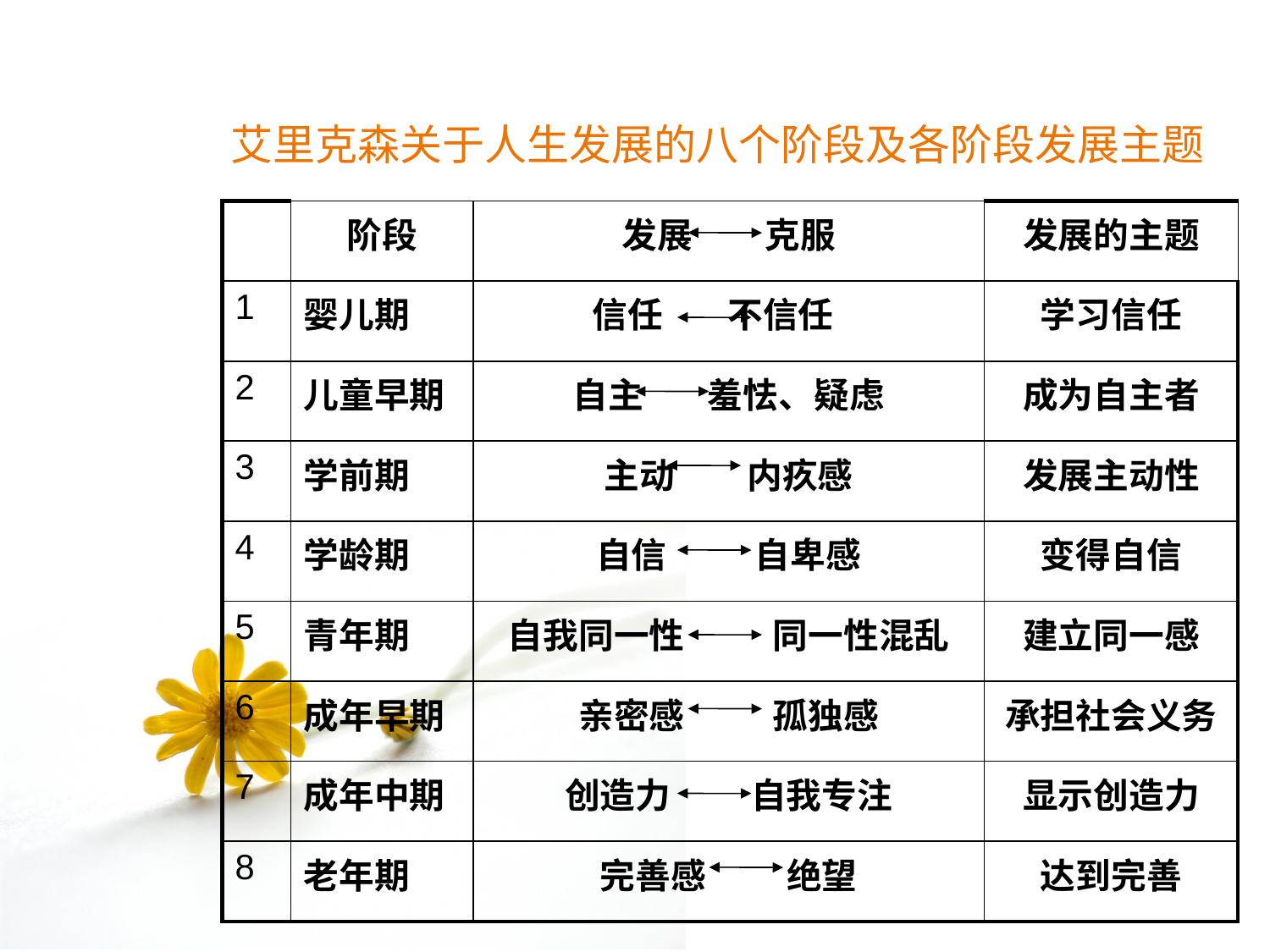

艾里克森关于人生发展的八个阶段及各阶段发展主题
#
|  | 阶段 | 发展 克服 | 发展的主题 |
| --- | --- | --- | --- |
| 1 | 婴儿期 | 信任 不信任 | 学习信任 |
| 2 | 儿童早期 | 自主 羞怯、疑虑 | 成为自主者 |
| 3 | 学前期 | 主动 内疚感 | 发展主动性 |
| 4 | 学龄期 | 自信 自卑感 | 变得自信 |
| 5 | 青年期 | 自我同一性 同一性混乱 | 建立同一感 |
| 6 | 成年早期 | 亲密感 孤独感 | 承担社会义务 |
| 7 | 成年中期 | 创造力 自我专注 | 显示创造力 |
| 8 | 老年期 | 完善感 绝望 | 达到完善 |